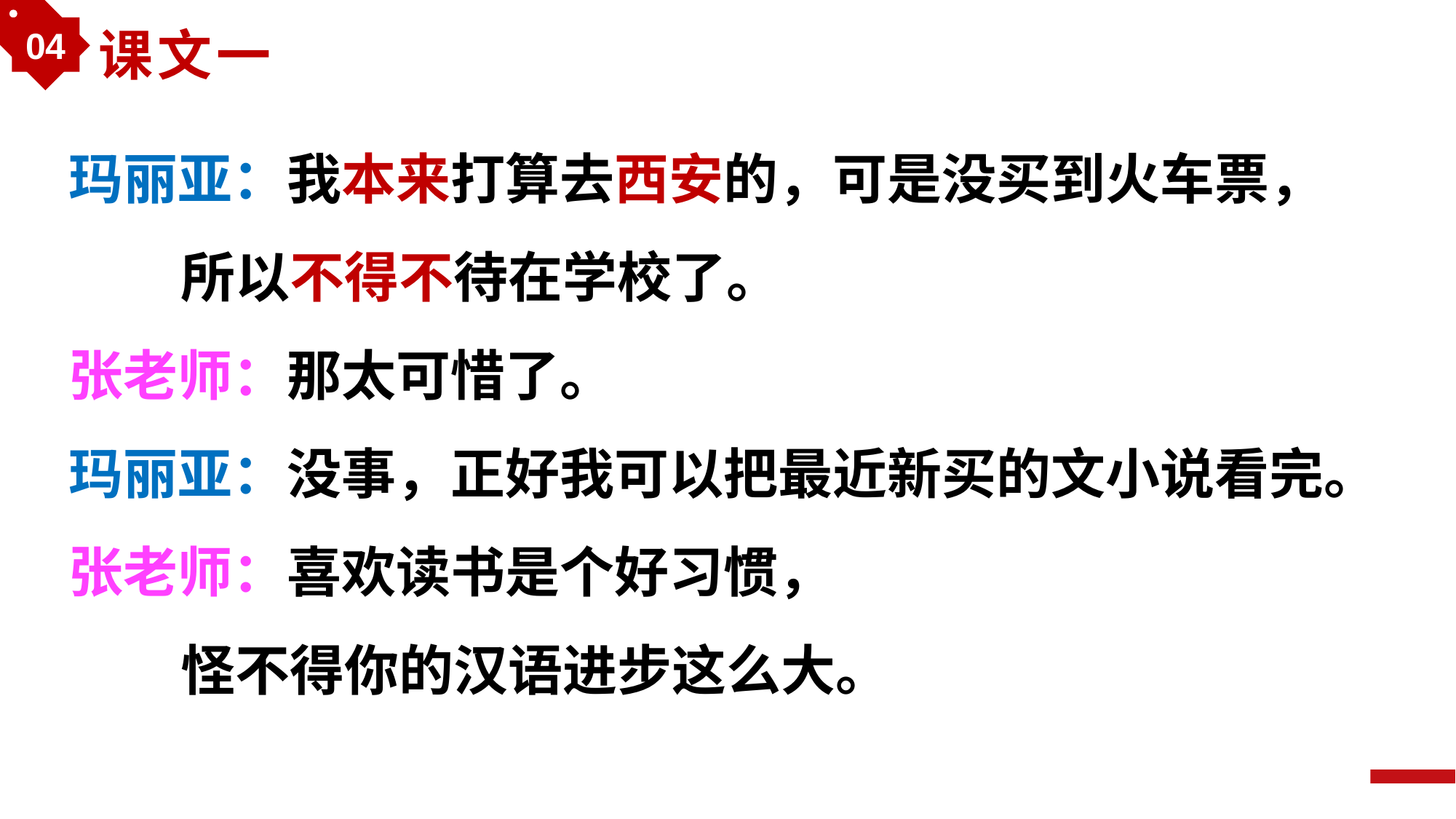

04
课文一
玛丽亚：我本来打算去西安的，可是没买到火车票，
        所以不得不待在学校了。
张老师：那太可惜了。
玛丽亚：没事，正好我可以把最近新买的文小说看完。
张老师：喜欢读书是个好习惯，
        怪不得你的汉语进步这么大。